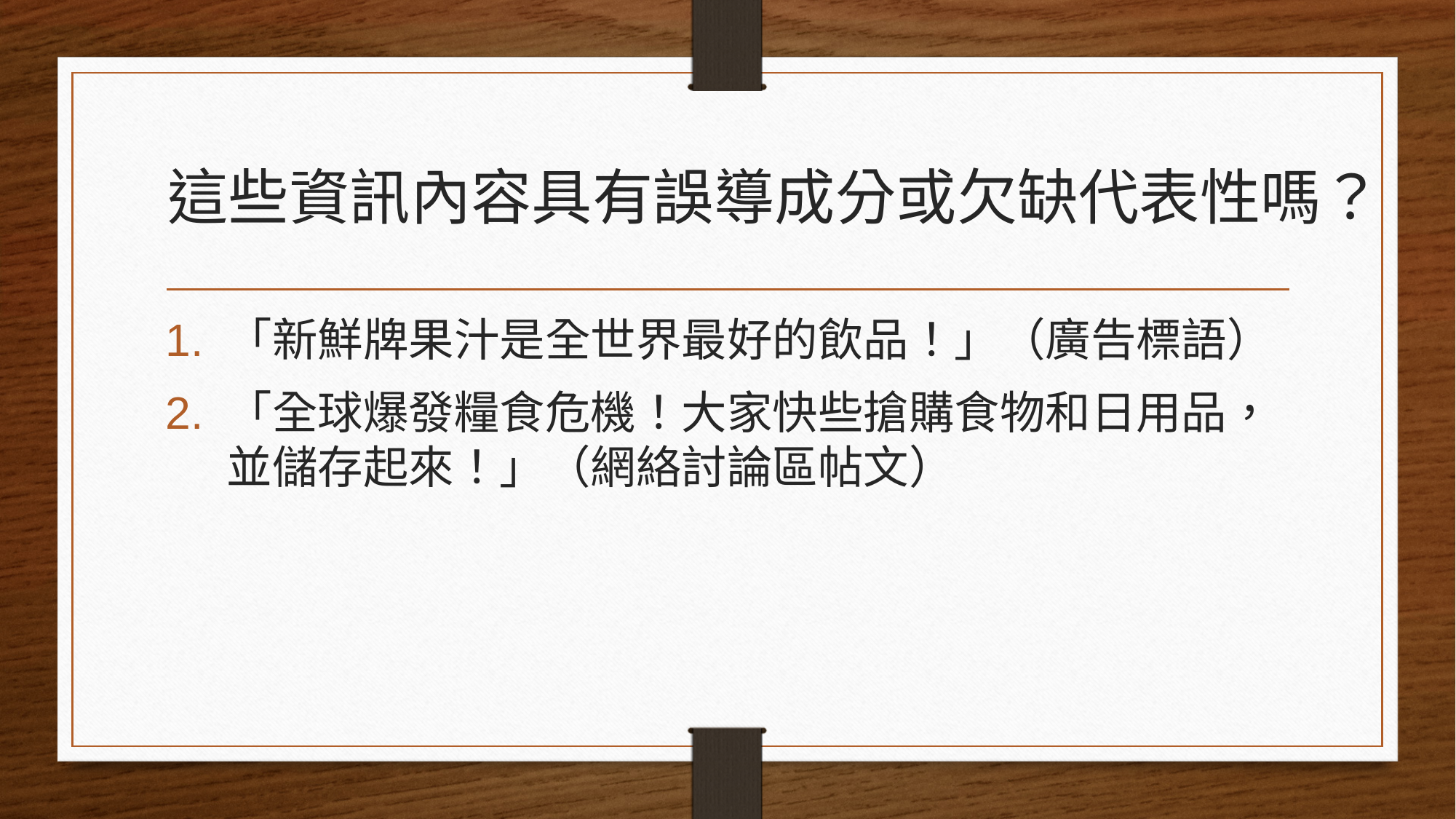

# 這些資訊內容具有誤導成分或欠缺代表性嗎？
「新鮮牌果汁是全世界最好的飲品！」（廣告標語）
「全球爆發糧食危機！大家快些搶購食物和日用品，並儲存起來！」（網絡討論區帖文）